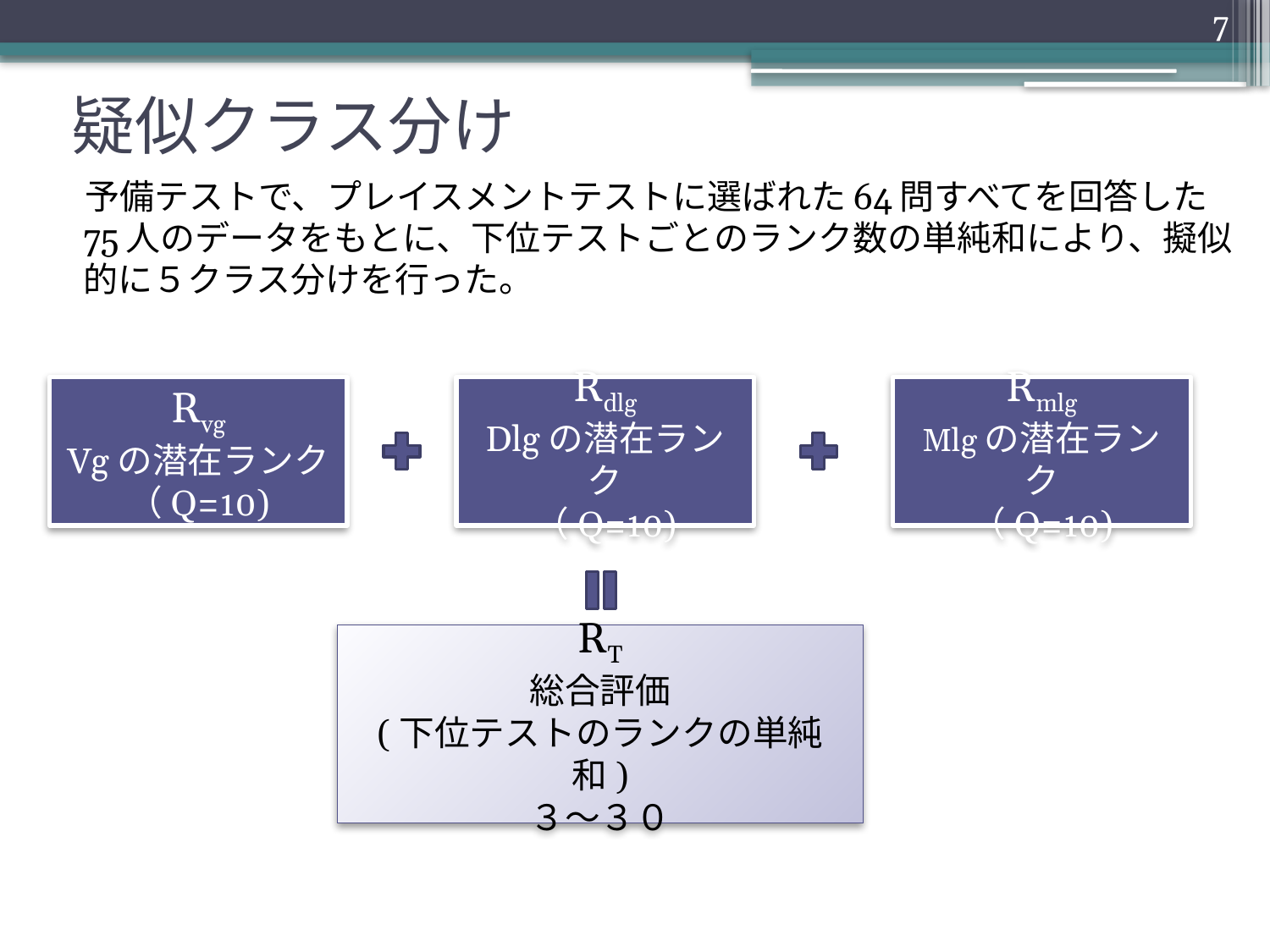

7
# 疑似クラス分け
予備テストで、プレイスメントテストに選ばれた64問すべてを回答した75人のデータをもとに、下位テストごとのランク数の単純和により、擬似的に５クラス分けを行った。

Rvg
Vgの潜在ランク
（Q=10)
Rdlg
Dlgの潜在ランク
（Q=10)
Rmlg
Mlgの潜在ランク
（Q=10)

RT
総合評価
(下位テストのランクの単純和)
３～３０